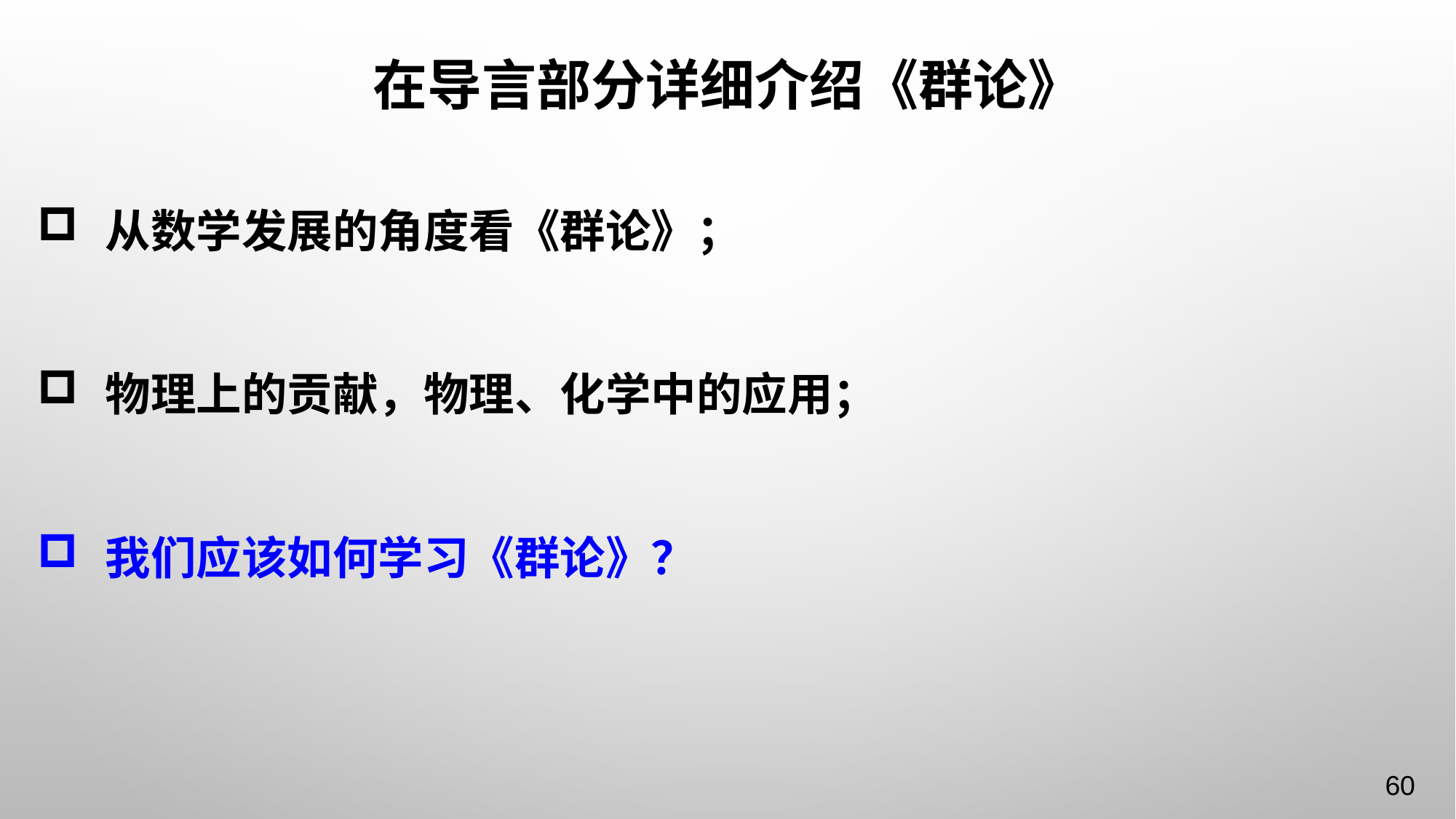

# 在导言部分详细介绍《群论》
从数学发展的角度看《群论》；
物理上的贡献，物理、化学中的应用；
我们应该如何学习《群论》？
60